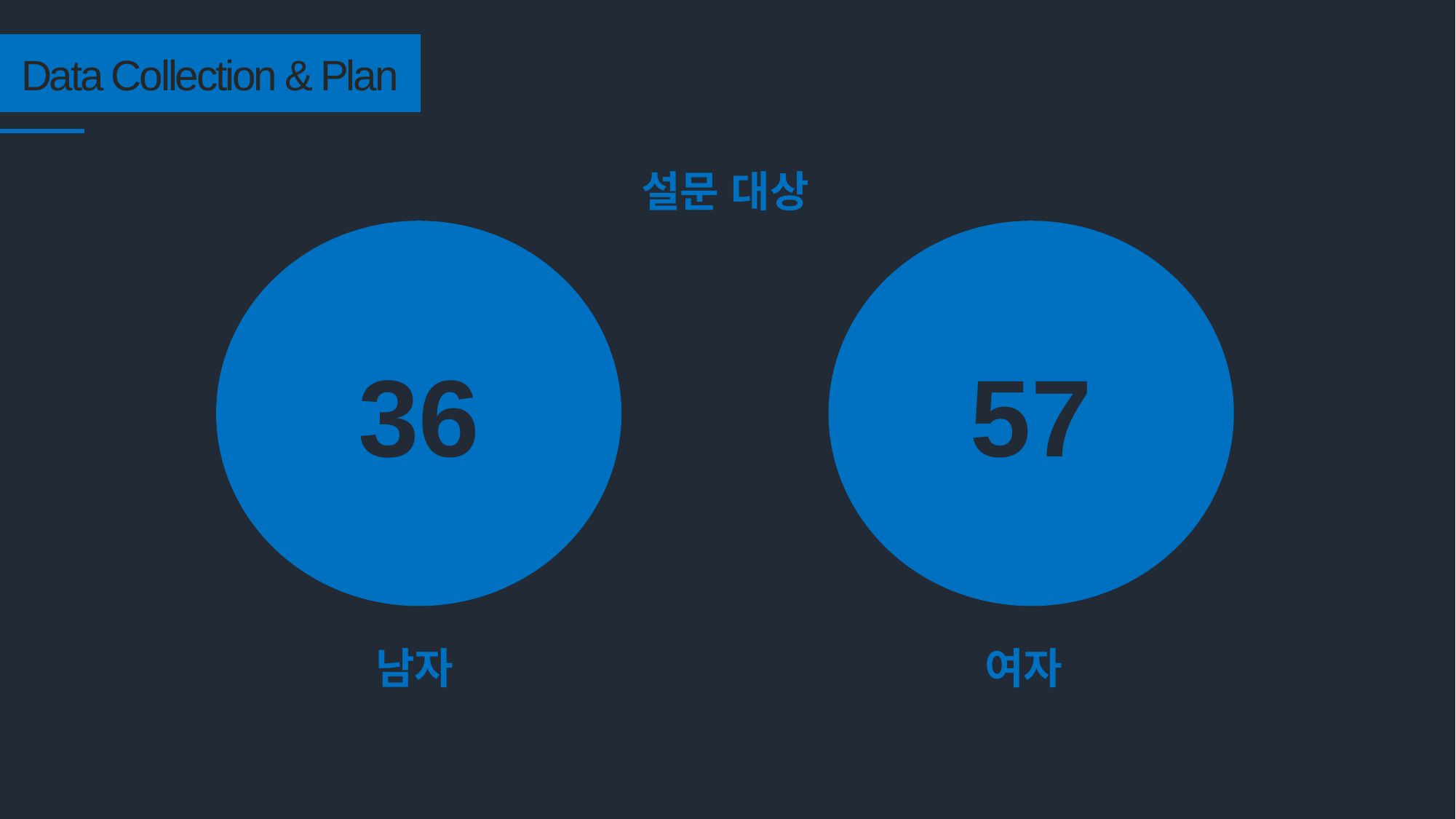

Data Collection & Plan
설문 대상
36

57

남자
여자